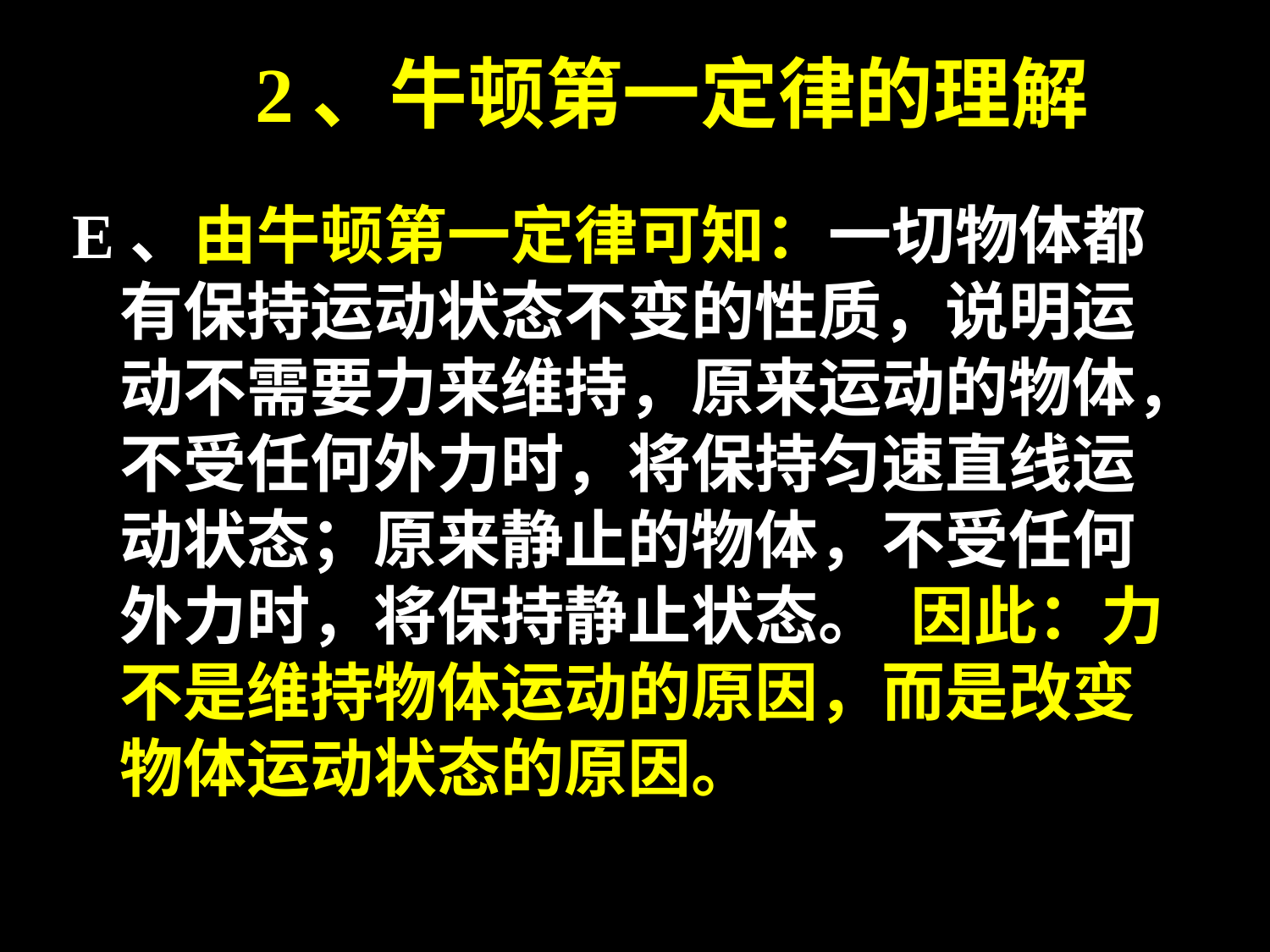

# 2、牛顿第一定律的理解
E、由牛顿第一定律可知：一切物体都有保持运动状态不变的性质，说明运动不需要力来维持，原来运动的物体，不受任何外力时，将保持匀速直线运动状态；原来静止的物体，不受任何外力时，将保持静止状态。  因此：力不是维持物体运动的原因，而是改变物体运动状态的原因。